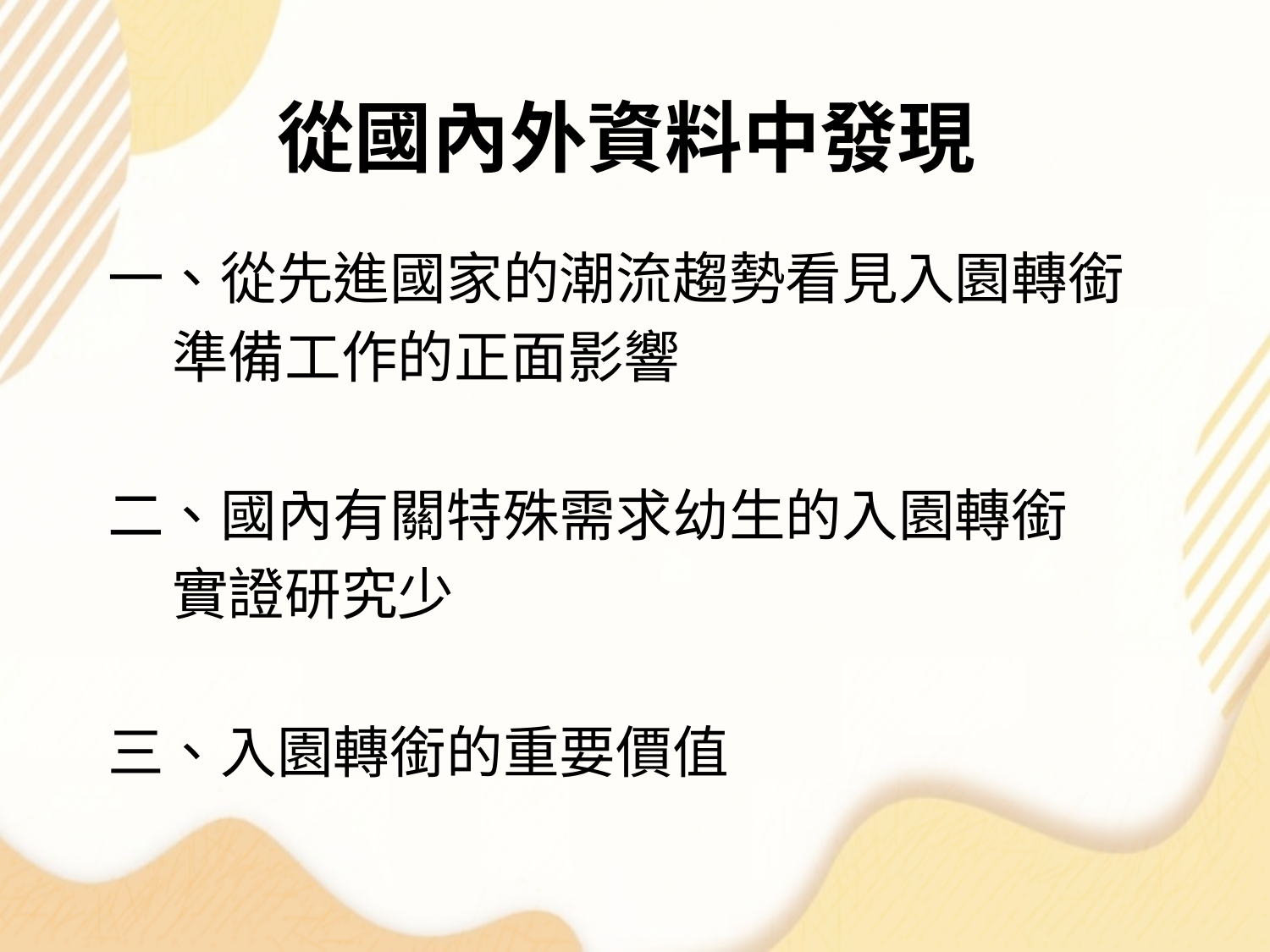

# 從國內外資料中發現
一、從先進國家的潮流趨勢看見入園轉銜
    準備工作的正面影響

二、國內有關特殊需求幼生的入園轉銜
    實證研究少

三、入園轉銜的重要價值